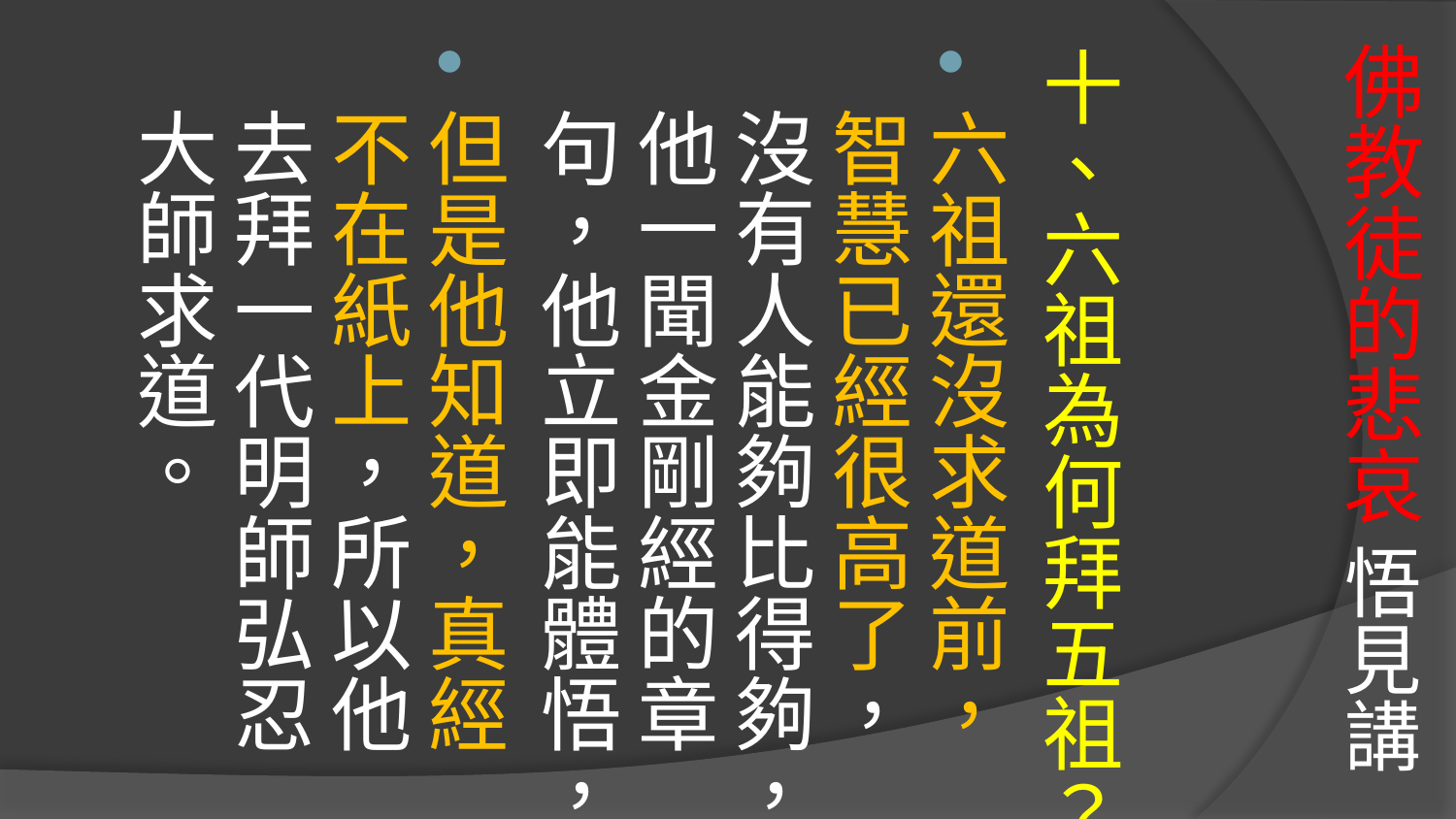

# 佛教徒的悲哀 悟見講
十、六祖為何拜五祖？
六祖還沒求道前，智慧已經很高了，沒有人能夠比得夠，他一聞金剛經的章句，他立即能體悟，
但是他知道，真經不在紙上，所以他去拜一代明師弘忍大師求道。